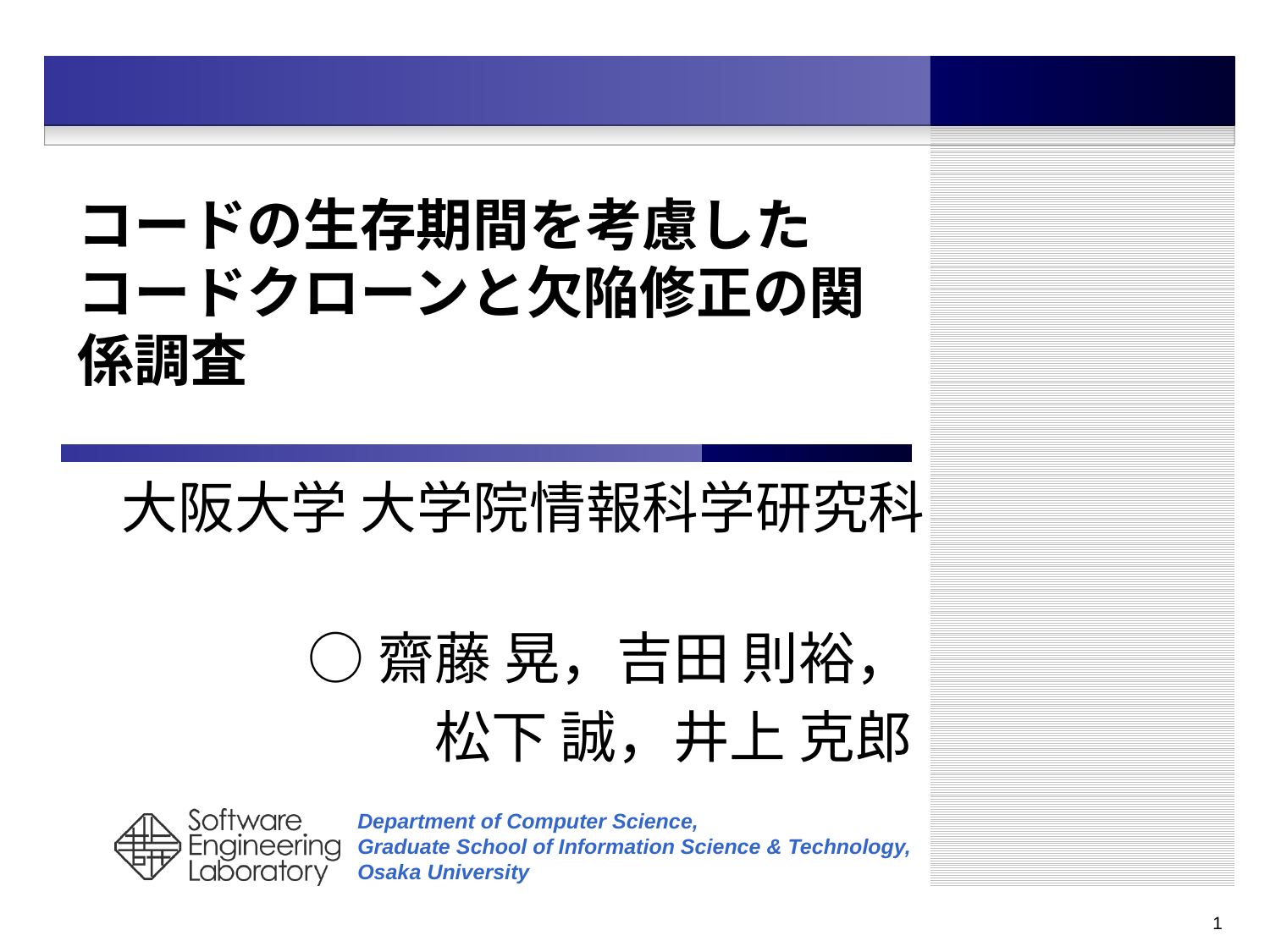

# コードの生存期間を考慮したコードクローンと欠陥修正の関係調査
大阪大学 大学院情報科学研究科
○齋藤 晃，吉田 則裕，
 　 松下 誠，井上 克郎
1